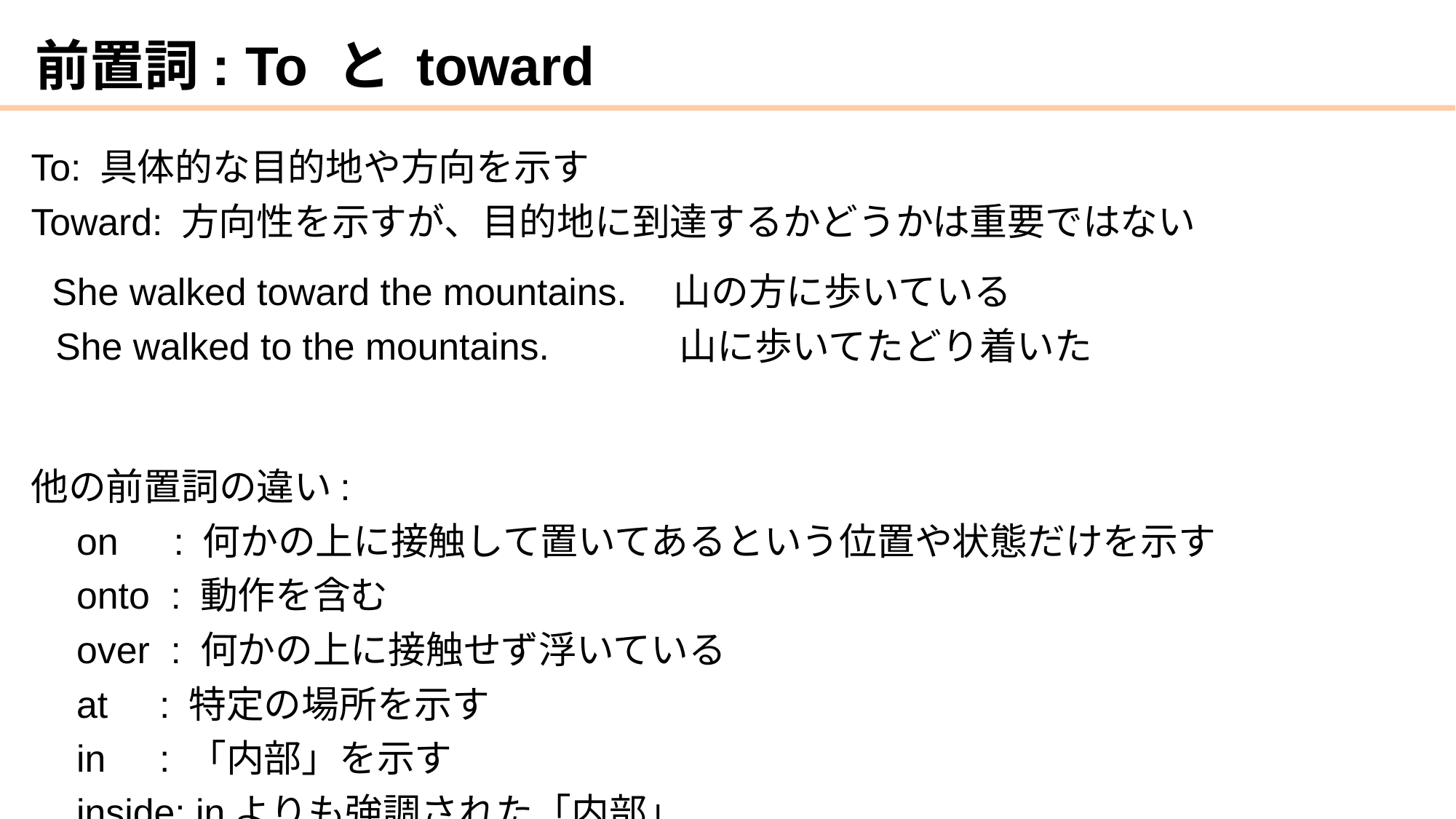

# 前置詞: To と toward
To: 具体的な目的地や方向を示す
Toward: 方向性を示すが、目的地に到達するかどうかは重要ではない
  She walked toward the mountains.　山の方に歩いている
  She walked to the mountains.　　　 山に歩いてたどり着いた

他の前置詞の違い:
　on	　: 何かの上に接触して置いてあるという位置や状態だけを示す
　onto  : 動作を含む
　over  : 何かの上に接触せず浮いている
　at	   : 特定の場所を示す
　in	   : 「内部」を示す
　inside: inよりも強調された「内部」